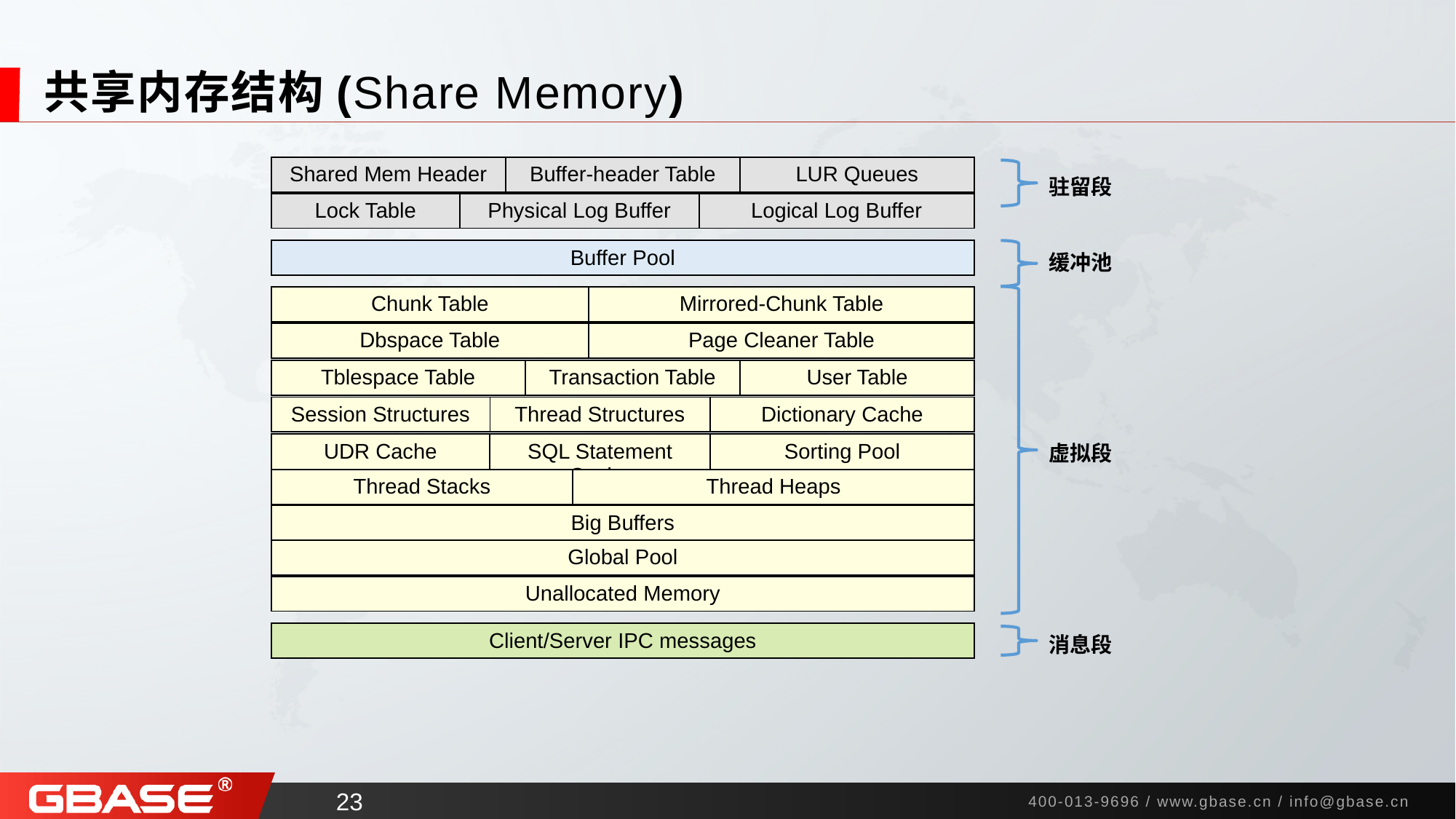

# 共享内存结构(Share Memory)
| Shared Mem Header | Buffer-header Table | LUR Queues |
| --- | --- | --- |

| 驻留段 |
| --- |
| Lock Table | Physical Log Buffer | Logical Log Buffer |
| --- | --- | --- |
| Buffer Pool |
| --- |
| 缓冲池 |
| --- |

| Chunk Table | Mirrored-Chunk Table |
| --- | --- |
| Dbspace Table | Page Cleaner Table |
| --- | --- |
| Tblespace Table | Transaction Table | User Table |
| --- | --- | --- |
| Session Structures | Thread Structures | Dictionary Cache |
| --- | --- | --- |
| 虚拟段 |
| --- |
| UDR Cache | SQL Statement Cache | Sorting Pool |
| --- | --- | --- |
| Thread Stacks | Thread Heaps |
| --- | --- |
| Big Buffers |
| --- |
| Global Pool |
| --- |
| Unallocated Memory |
| --- |
| 消息段 |
| --- |
| Client/Server IPC messages |
| --- |